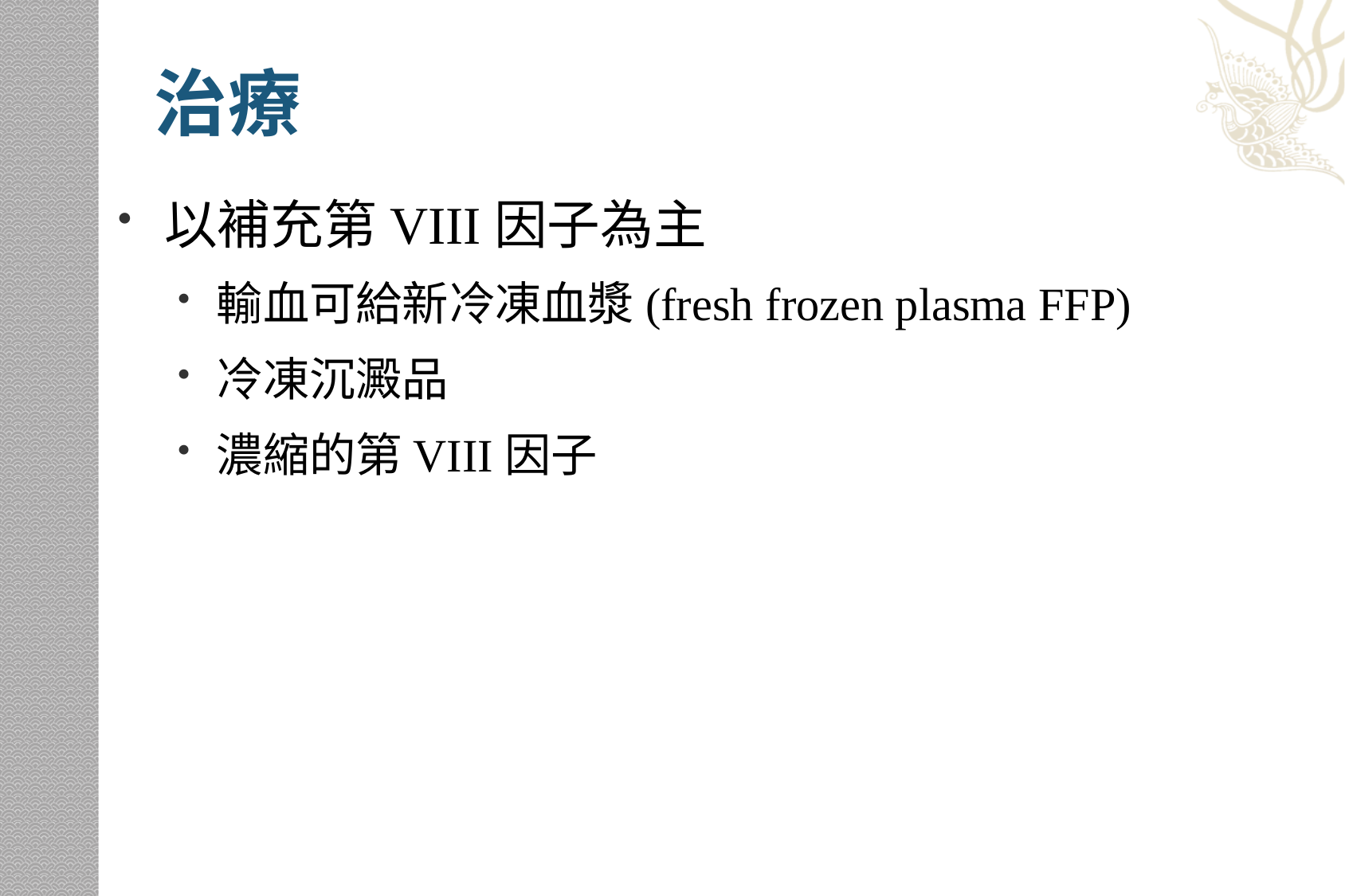

# 治療
以補充第VIII因子為主
輸血可給新冷凍血漿(fresh frozen plasma FFP)
冷凍沉澱品
濃縮的第VIII因子